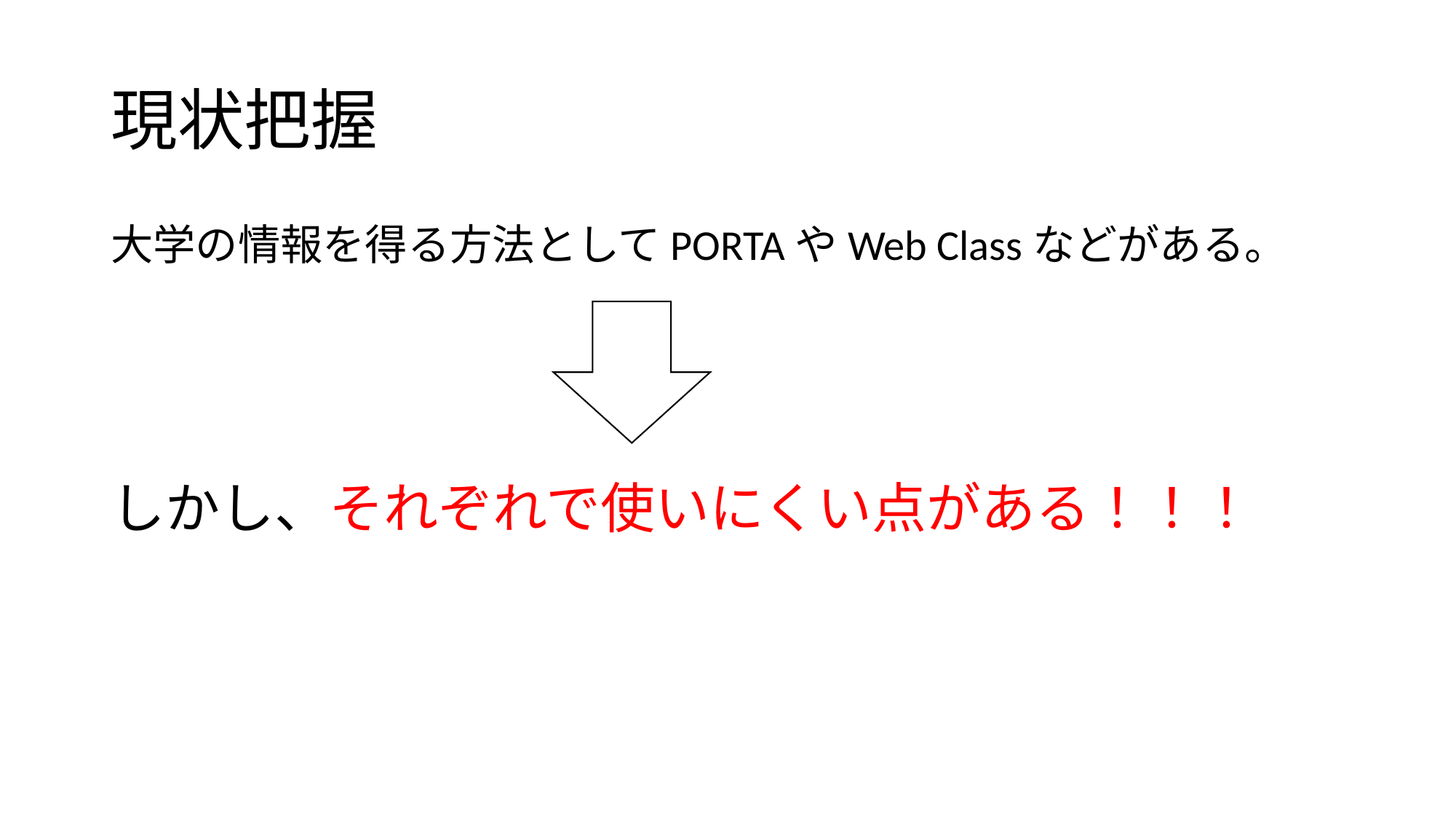

# 現状把握
大学の情報を得る方法としてPORTAやWeb Classなどがある。

しかし、それぞれで使いにくい点がある！！！